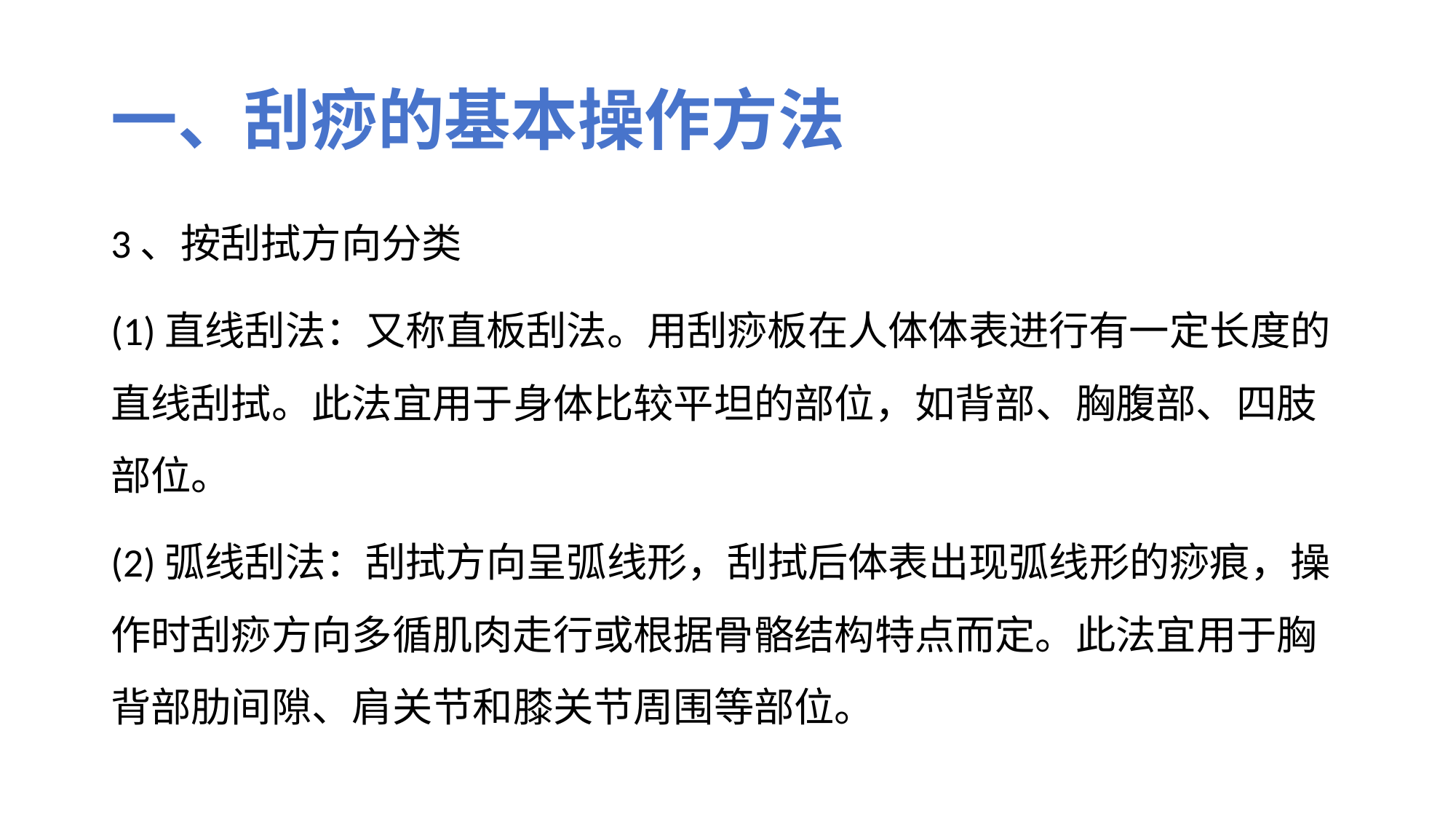

# 一、刮痧的基本操作方法
3、按刮拭方向分类
(1)直线刮法：又称直板刮法。用刮痧板在人体体表进行有一定长度的直线刮拭。此法宜用于身体比较平坦的部位，如背部、胸腹部、四肢部位。
(2)弧线刮法：刮拭方向呈弧线形，刮拭后体表出现弧线形的痧痕，操作时刮痧方向多循肌肉走行或根据骨骼结构特点而定。此法宜用于胸背部肋间隙、肩关节和膝关节周围等部位。